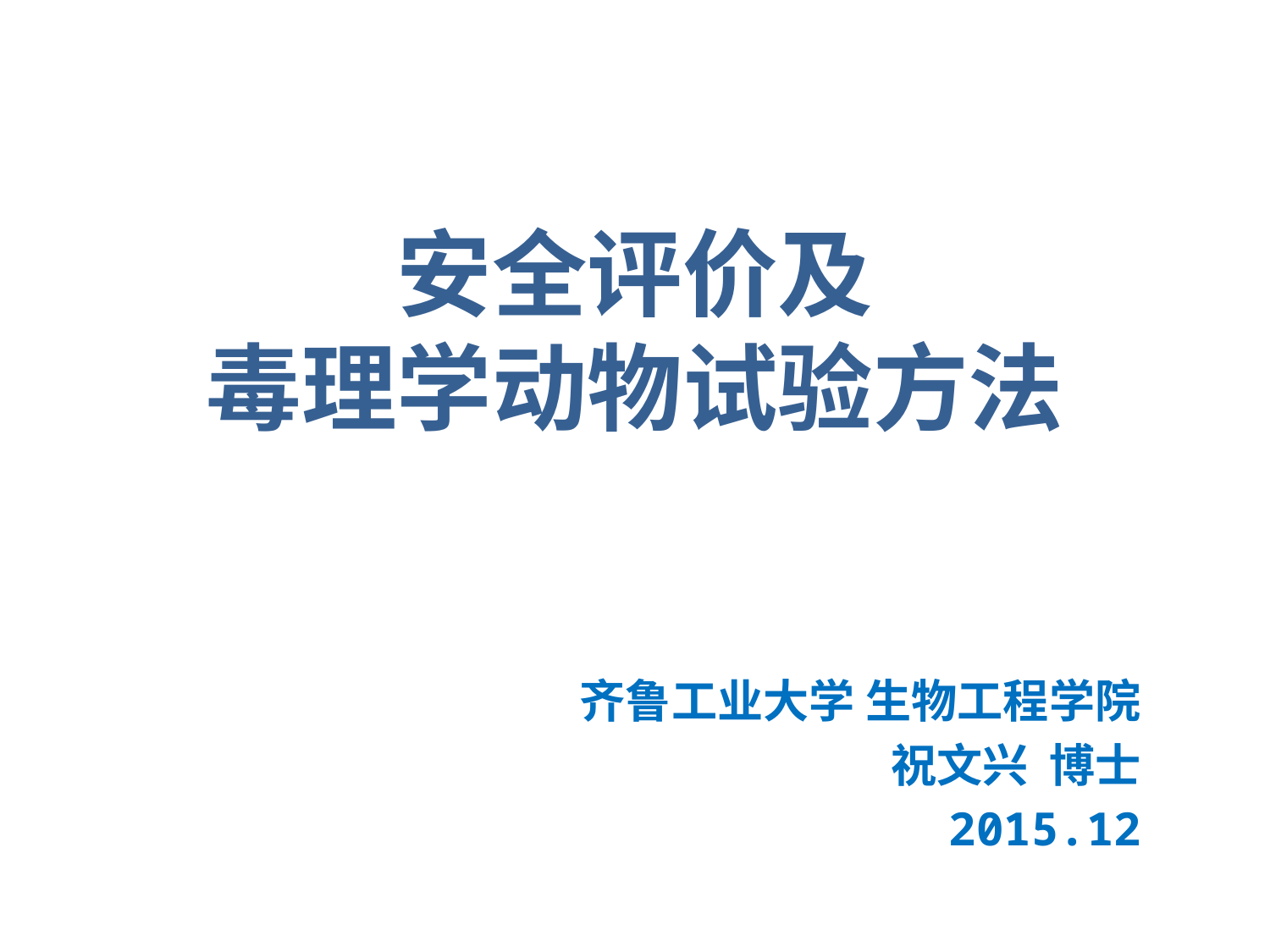

安全评价及
毒理学动物试验方法
齐鲁工业大学 生物工程学院
祝文兴  博士
2015.12